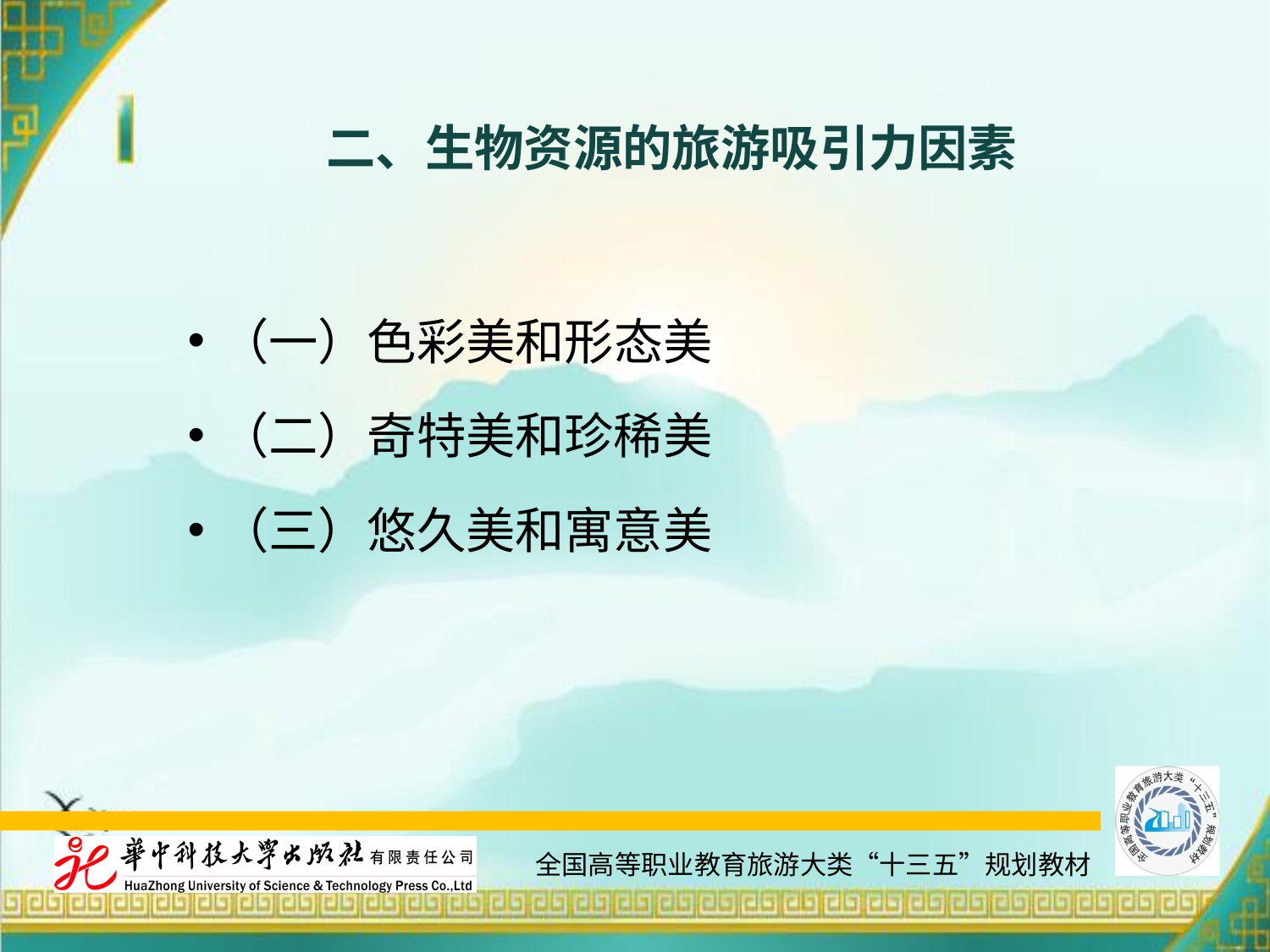

# 二、生物资源的旅游吸引力因素
（一）色彩美和形态美
（二）奇特美和珍稀美
（三）悠久美和寓意美